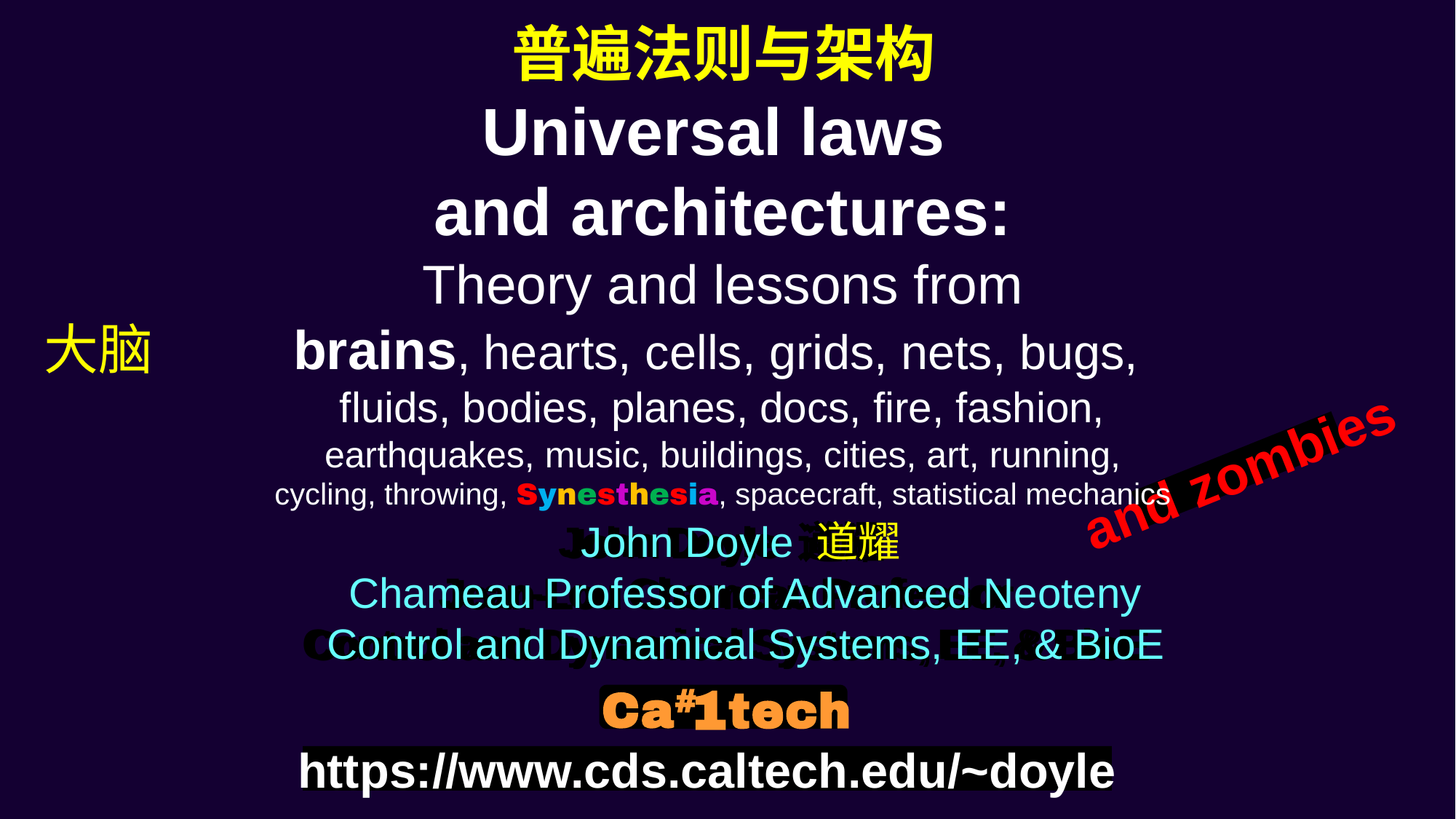

普遍法则与架构
Universal laws
and architectures:
Theory and lessons from
brains, hearts, cells, grids, nets, bugs,
fluids, bodies, planes, docs, fire, fashion,
earthquakes, music, buildings, cities, art, running,
cycling, throwing, Synesthesia, spacecraft, statistical mechanics
大脑
and zombies
John Doyle 道耀
Jean-Lou Chameau Professor
Control and Dynamical Systems, EE, & BioE
John Doyle 道耀
Chameau Professor of Advanced Neoteny
Control and Dynamical Systems, EE, & BioE
John Doyle 道耀
Jean-Lou Chameau Professor
Control and Dynamical Systems, EE, & BioE
#
1
Ca
tech

https://www.cds.caltech.edu/~doyle